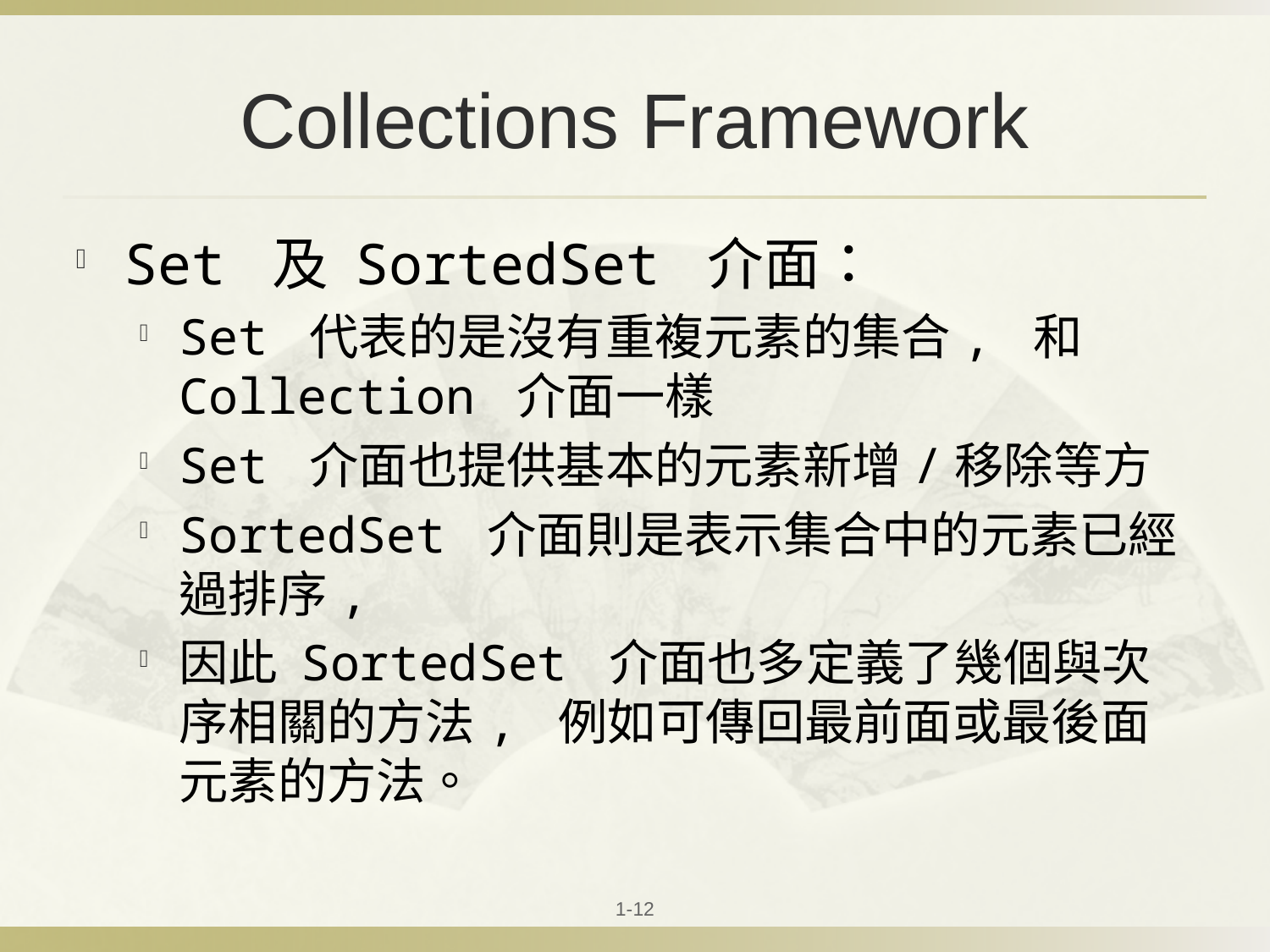

# Collections Framework
Set 及 SortedSet 介面：
Set 代表的是沒有重複元素的集合, 和 Collection 介面一樣
Set 介面也提供基本的元素新增/移除等方
SortedSet 介面則是表示集合中的元素已經過排序,
因此 SortedSet 介面也多定義了幾個與次序相關的方法, 例如可傳回最前面或最後面元素的方法。
1-12